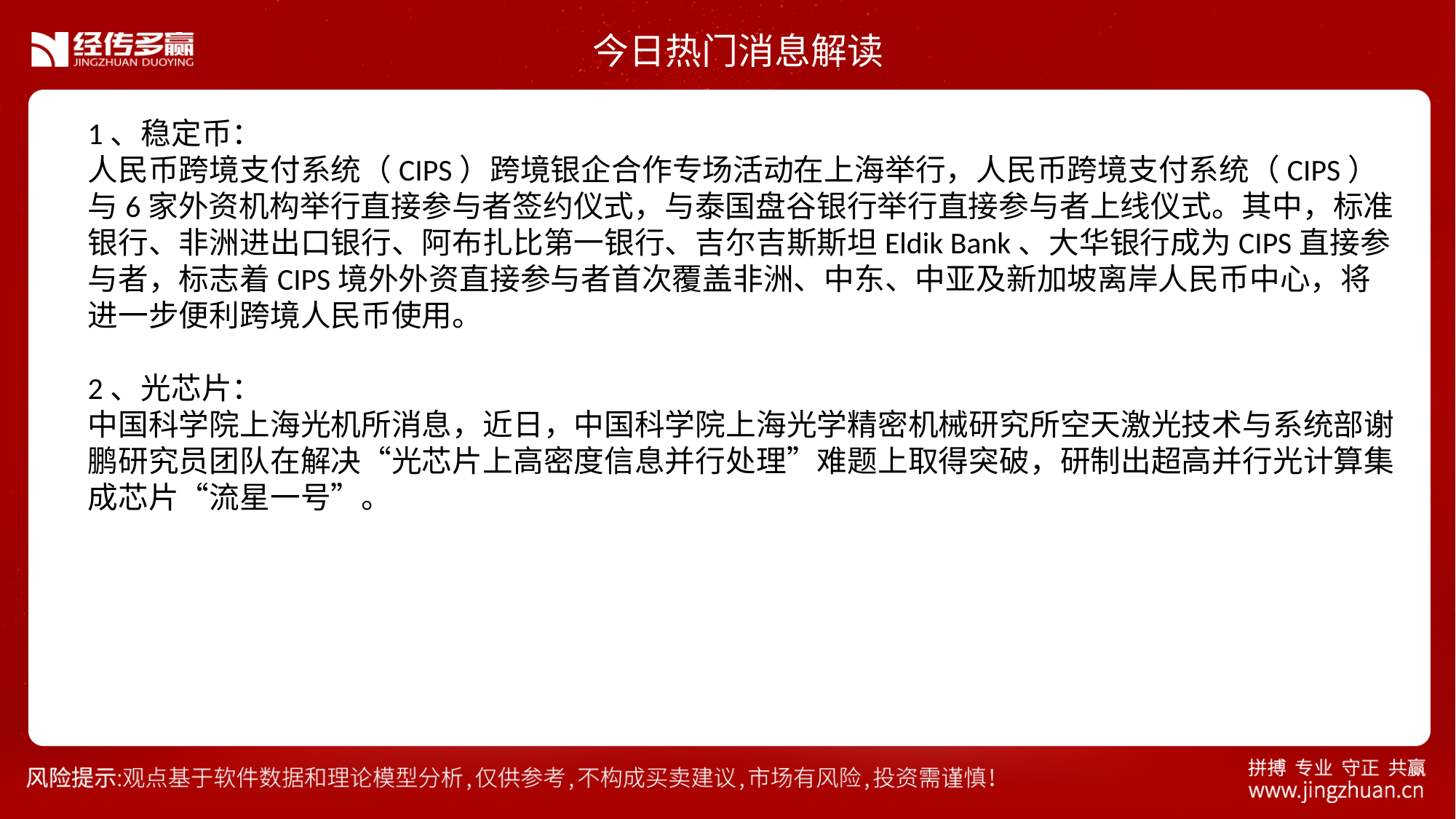

今日热门消息解读
1、稳定币：
人民币跨境支付系统（CIPS）跨境银企合作专场活动在上海举行，人民币跨境支付系统（CIPS）与6家外资机构举行直接参与者签约仪式，与泰国盘谷银行举行直接参与者上线仪式。其中，标准银行、非洲进出口银行、阿布扎比第一银行、吉尔吉斯斯坦Eldik Bank、大华银行成为CIPS直接参与者，标志着CIPS境外外资直接参与者首次覆盖非洲、中东、中亚及新加坡离岸人民币中心，将进一步便利跨境人民币使用。

2、光芯片：
中国科学院上海光机所消息，近日，中国科学院上海光学精密机械研究所空天激光技术与系统部谢鹏研究员团队在解决“光芯片上高密度信息并行处理”难题上取得突破，研制出超高并行光计算集成芯片“流星一号”。